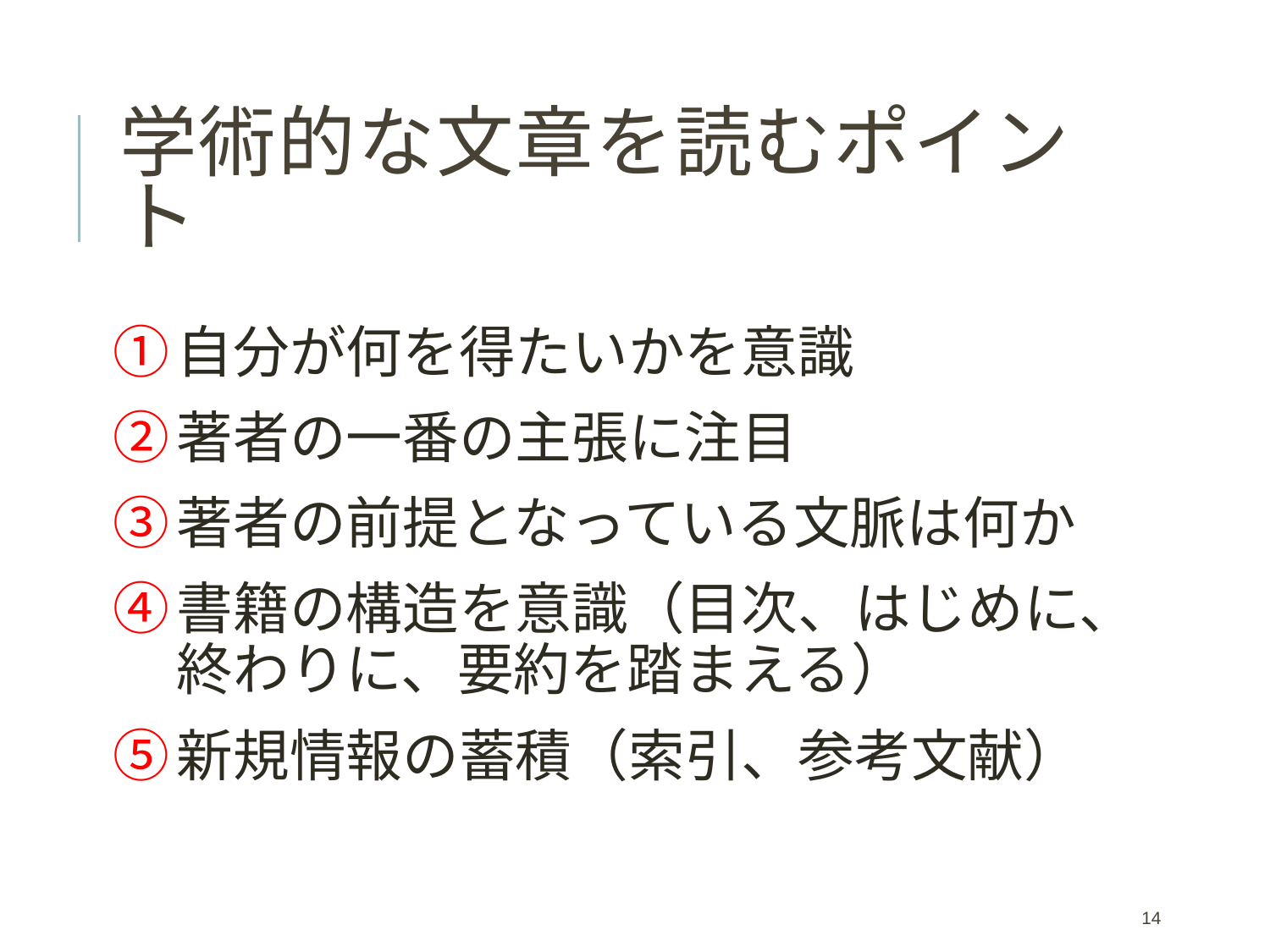

# 学術的な文章を読むポイント
自分が何を得たいかを意識
著者の一番の主張に注目
著者の前提となっている文脈は何か
書籍の構造を意識（目次、はじめに、終わりに、要約を踏まえる）
新規情報の蓄積（索引、参考文献）
14